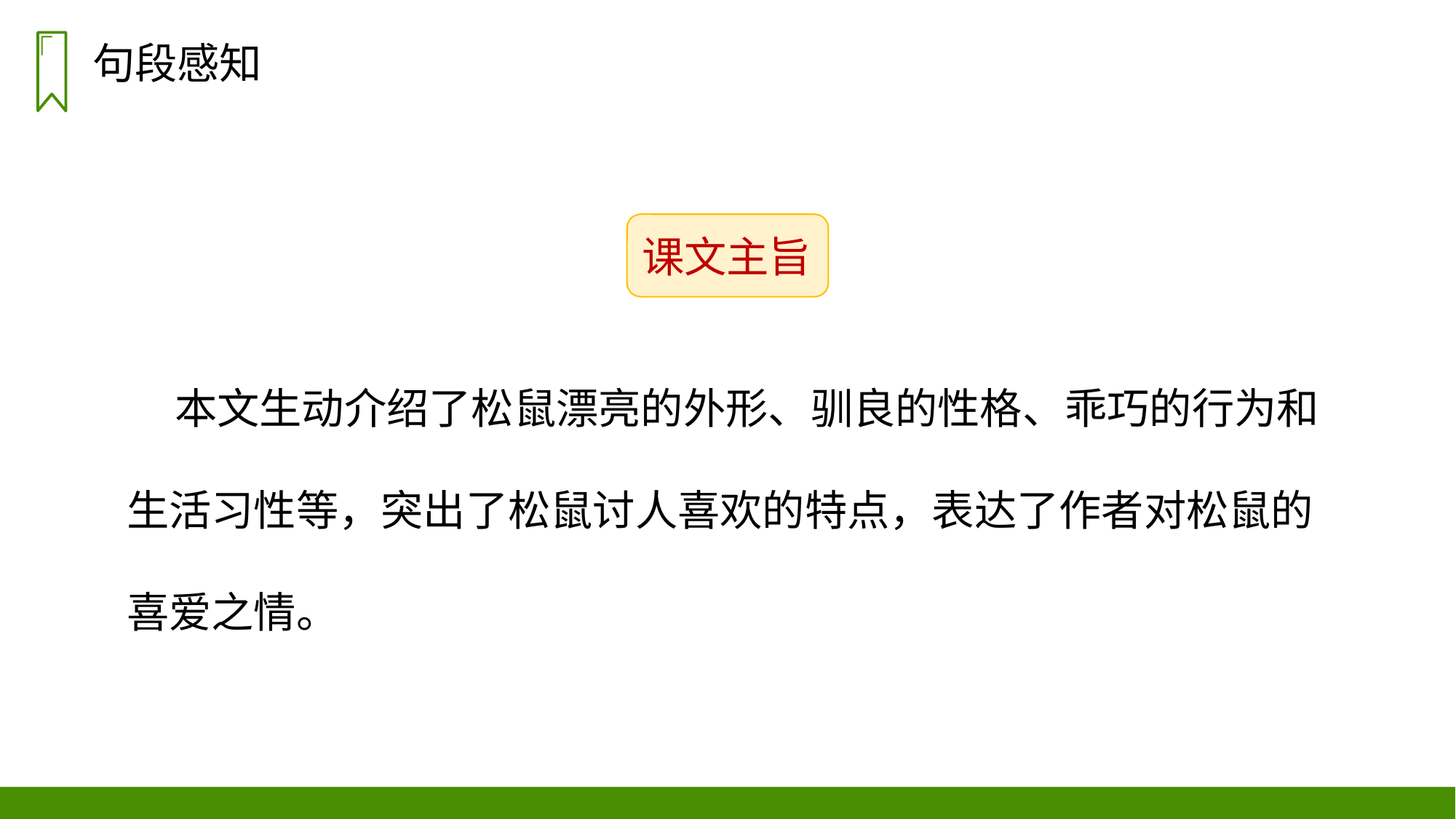

句段感知
课文主旨
    本文生动介绍了松鼠漂亮的外形、驯良的性格、乖巧的行为和生活习性等，突出了松鼠讨人喜欢的特点，表达了作者对松鼠的喜爱之情。